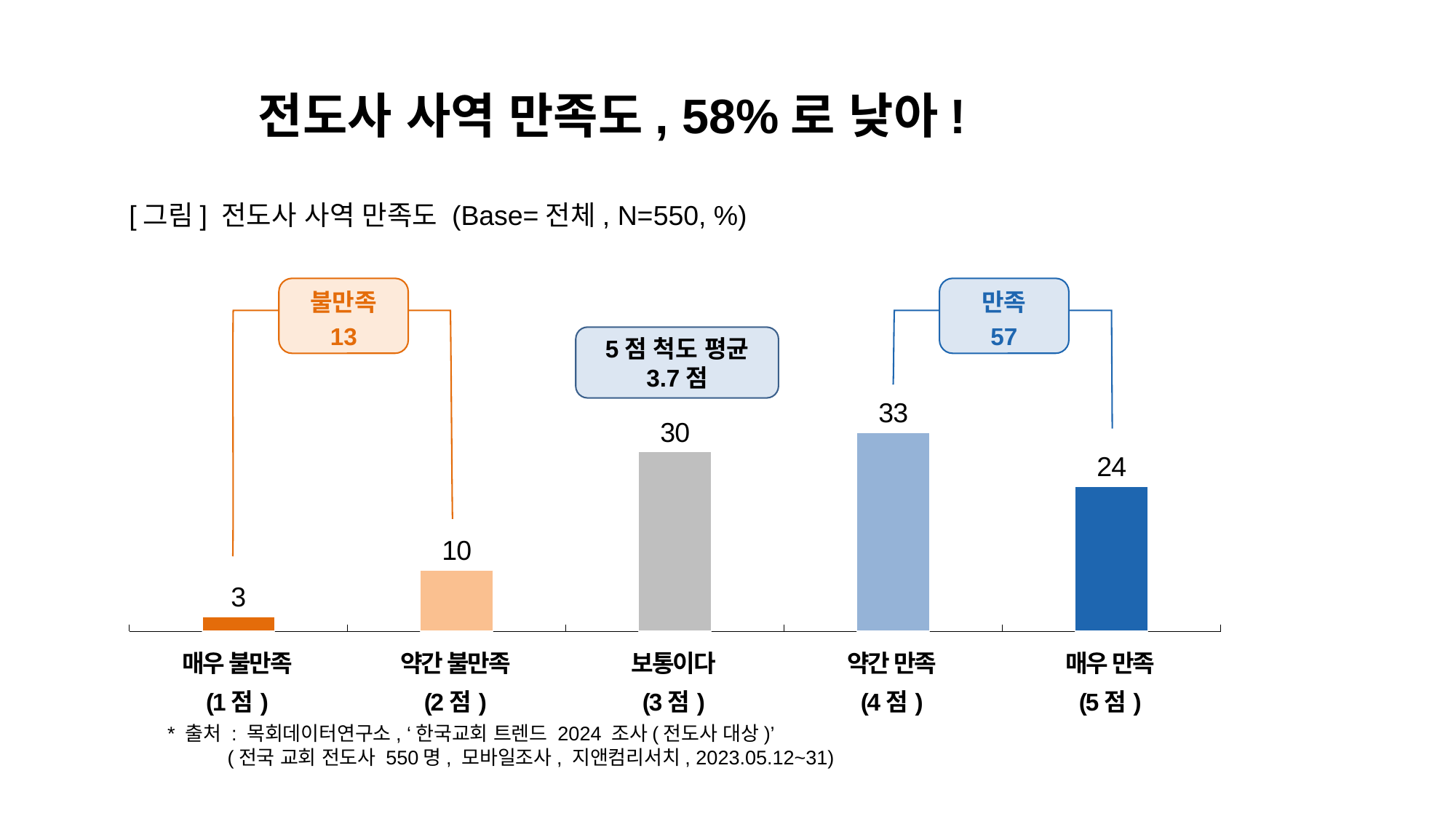

전도사 사역 만족도, 58%로 낮아!
[그림] 전도사 사역 만족도 (Base=전체, N=550, %)
불만족
13
만족
57

### Chart

| Category | 개신교인 |
|---|---|

5점 척도 평균 3.7점
| 매우 불만족 (1점) | 약간 불만족 (2점) | 보통이다 (3점) | 약간 만족 (4점) | 매우 만족 (5점) |
| --- | --- | --- | --- | --- |
* 출처 : 목회데이터연구소, ‘한국교회 트렌드 2024 조사(전도사 대상)’
           (전국 교회 전도사 550명, 모바일조사, 지앤컴리서치, 2023.05.12~31)